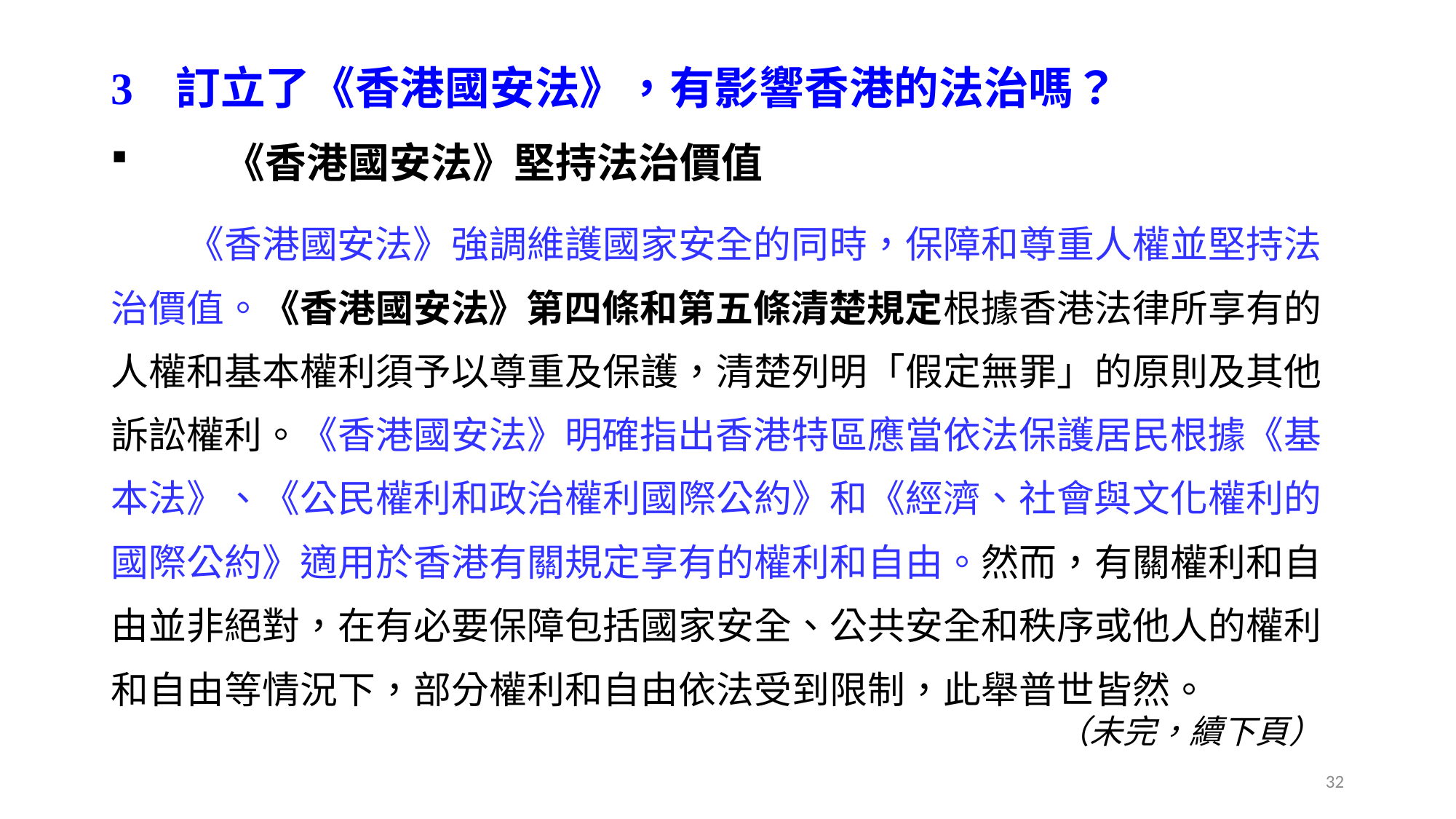

3   訂立了《香港國安法》，有影響香港的法治嗎？
        《香港國安法》堅持法治價值
        《香港國安法》強調維護國家安全的同時，保障和尊重人權並堅持法治價值。《香港國安法》第四條和第五條清楚規定根據香港法律所享有的人權和基本權利須予以尊重及保護，清楚列明「假定無罪」的原則及其他訴訟權利。《香港國安法》明確指出香港特區應當依法保護居民根據《基本法》、《公民權利和政治權利國際公約》和《經濟、社會與文化權利的國際公約》適用於香港有關規定享有的權利和自由。然而，有關權利和自由並非絕對，在有必要保障包括國家安全、公共安全和秩序或他人的權利和自由等情況下，部分權利和自由依法受到限制，此舉普世皆然。
（未完，續下頁）
32